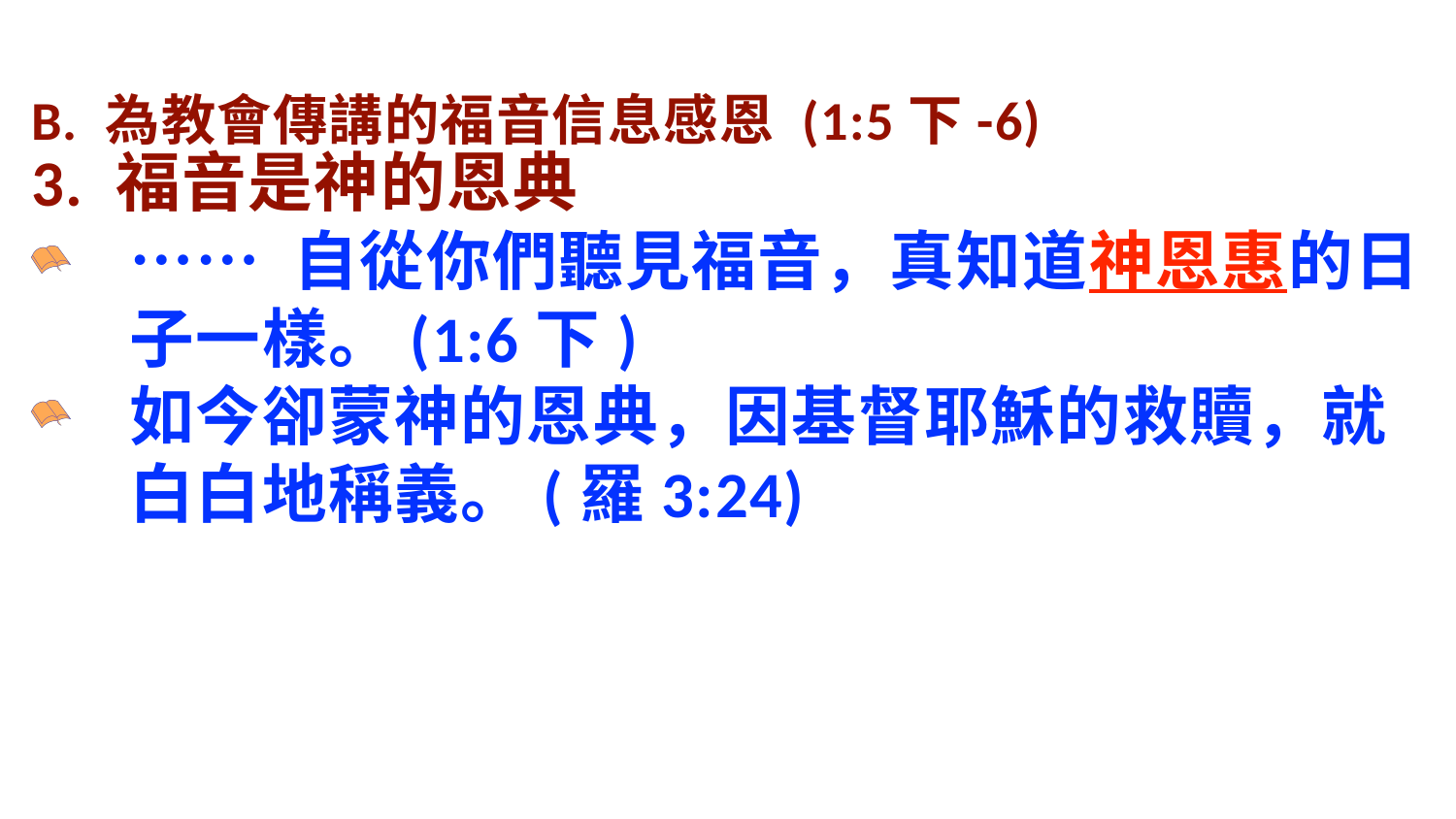

B. 為教會傳講的福音信息感恩 (1:5下-6)
3. 福音是神的恩典
⋯⋯ 自從你們聽見福音，真知道神恩惠的日子一樣。(1:6下)
如今卻蒙神的恩典，因基督耶穌的救贖，就白白地稱義。(羅3:24)